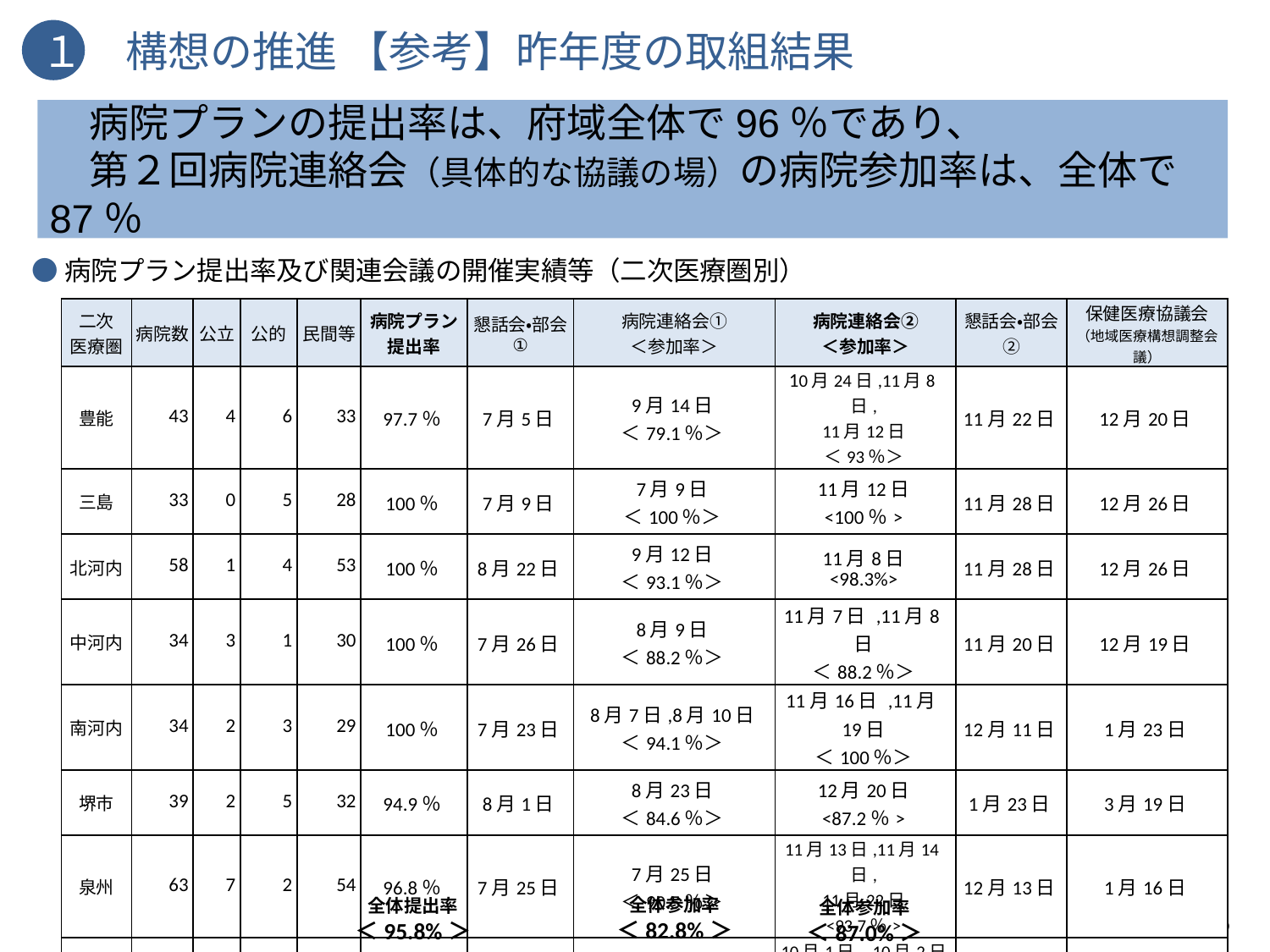

１　構想の推進 【参考】昨年度の取組結果

　病院プランの提出率は、府域全体で96％であり、
　第２回病院連絡会（具体的な協議の場）の病院参加率は、全体で87％
●病院プラン提出率及び関連会議の開催実績等（二次医療圏別）
| 二次 医療圏 | 病院数 | 公立 | 公的 | 民間等 | 病院プラン 提出率 | 懇話会・部会 ① | 病院連絡会① ＜参加率＞ | 病院連絡会② ＜参加率＞ | 懇話会・部会② | 保健医療協議会 （地域医療構想調整会議） |
| --- | --- | --- | --- | --- | --- | --- | --- | --- | --- | --- |
| 豊能 | 43 | 4 | 6 | 33 | 97.7％ | 7月5日 | 9月14日 ＜79.1％＞ | 10月24日,11月8日, 11月12日 ＜93％＞ | 11月22日 | 12月20日 |
| 三島 | 33 | 0 | 5 | 28 | 100％ | 7月9日 | 7月9日 ＜100％＞ | 11月12日 <100％> | 11月28日 | 12月26日 |
| 北河内 | 58 | 1 | 4 | 53 | 100％ | 8月22日 | 9月12日 ＜93.1％＞ | 11月8日 <98.3%> | 11月28日 | 12月26日 |
| 中河内 | 34 | 3 | 1 | 30 | 100％ | 7月26日 | 8月9日 ＜88.2％＞ | 11月7日 ,11月8日 ＜88.2％＞ | 11月20日 | 12月19日 |
| 南河内 | 34 | 2 | 3 | 29 | 100％ | 7月23日 | 8月7日,8月10日 ＜94.1％＞ | 11月16日 ,11月19日 ＜100％＞ | 12月11日 | 1月23日 |
| 堺市 | 39 | 2 | 5 | 32 | 94.9％ | 8月1日 | 8月23日 ＜84.6％＞ | 12月20日 <87.2％> | 1月23日 | 3月19日 |
| 泉州 | 63 | 7 | 2 | 54 | 96.8％ | 7月25日 | 7月25日 ＜90.5％＞ | 11月13日,11月14日, 11月22日 <93.7％> | 12月13日 | 1月16日 |
| 大阪市 | 174 | 4 | 16 | 154 | 89.7％ | 8月6日 | 9月5日 ＜70.7％＞ | 10月1日 , 10月2日 10月9日 , 10月10日 ＜74.1％＞ | 11月12日 | 1月31日 |
全体参加率
＜82.8%＞
全体提出率
＜95.8%＞
全体参加率
＜87.0%＞
9